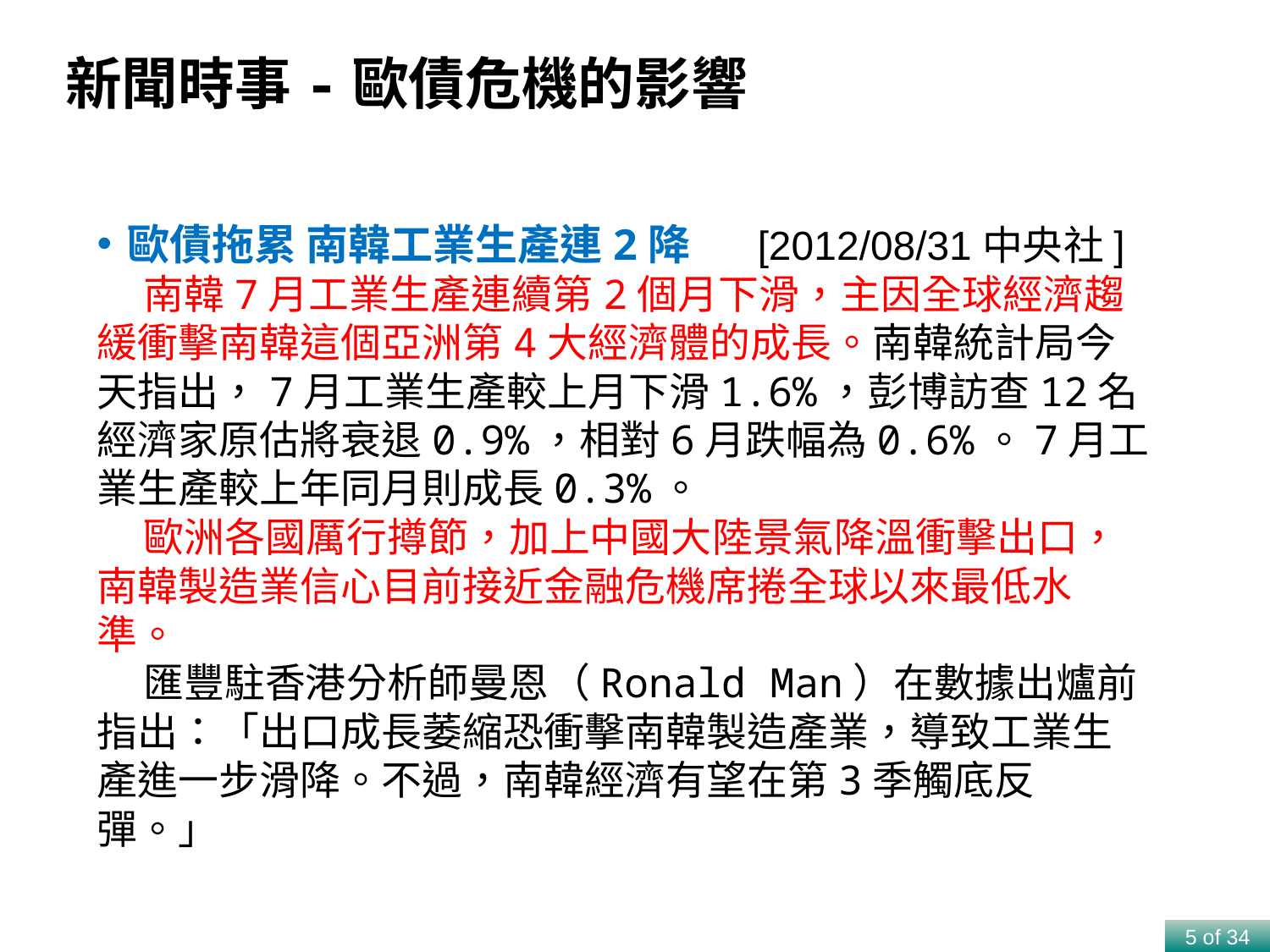

新聞時事-歐債危機的影響
歐債拖累 南韓工業生產連2降      [2012/08/31中央社]
    南韓7月工業生產連續第2個月下滑，主因全球經濟趨緩衝擊南韓這個亞洲第4大經濟體的成長。南韓統計局今天指出，7月工業生產較上月下滑1.6%，彭博訪查12名經濟家原估將衰退0.9%，相對6月跌幅為0.6%。7月工業生產較上年同月則成長0.3%。
    歐洲各國厲行撙節，加上中國大陸景氣降溫衝擊出口，南韓製造業信心目前接近金融危機席捲全球以來最低水準。
    匯豐駐香港分析師曼恩（Ronald Man）在數據出爐前指出：「出口成長萎縮恐衝擊南韓製造產業，導致工業生產進一步滑降。不過，南韓經濟有望在第3季觸底反彈。」